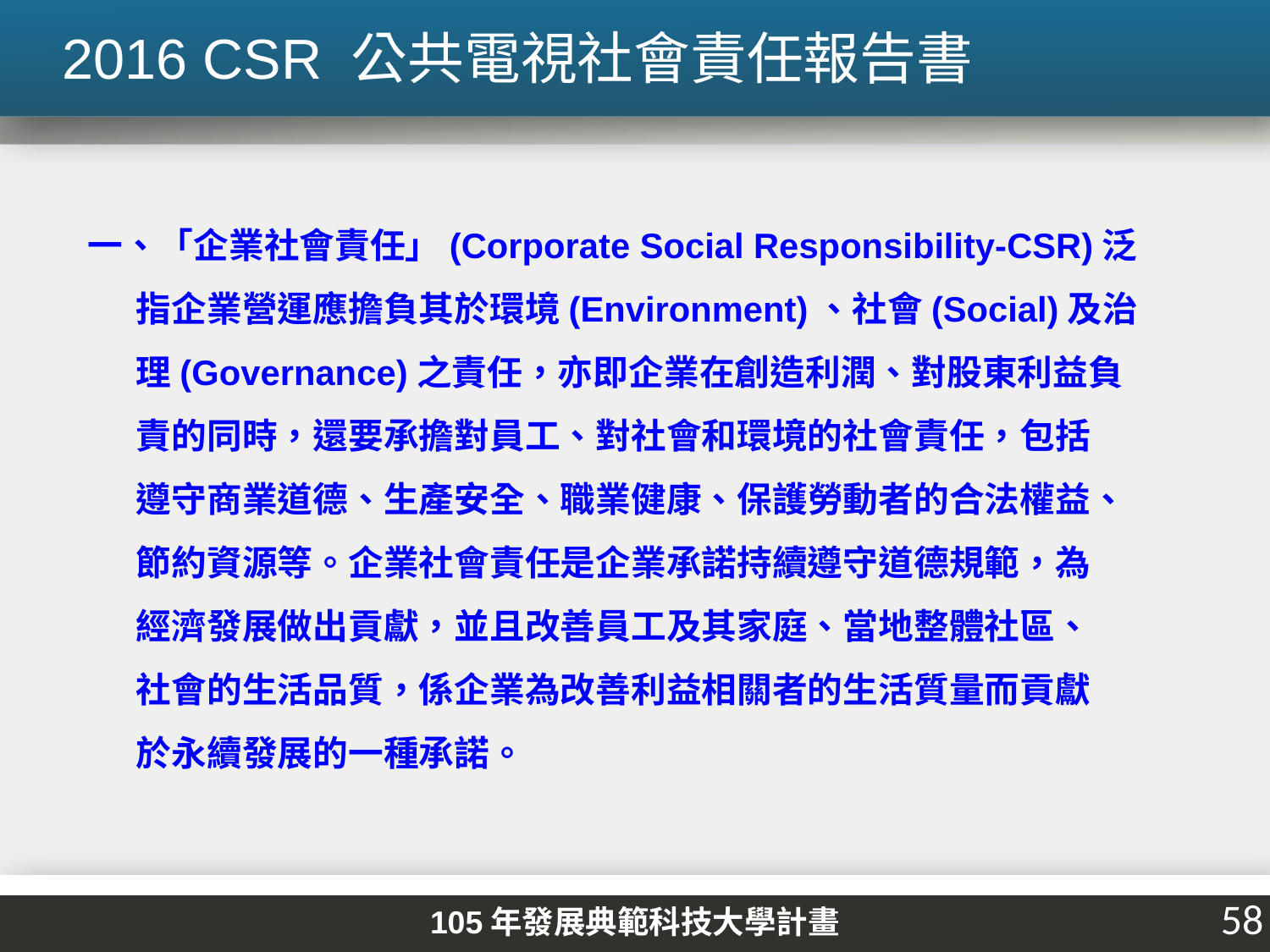

2016 CSR 公共電視社會責任報告書

一、「企業社會責任」(Corporate Social Responsibility-CSR)泛
     指企業營運應擔負其於環境(Environment)、社會(Social)及治
     理(Governance)之責任，亦即企業在創造利潤、對股東利益負
     責的同時，還要承擔對員工、對社會和環境的社會責任，包括
     遵守商業道德、生產安全、職業健康、保護勞動者的合法權益、
     節約資源等。企業社會責任是企業承諾持續遵守道德規範，為
     經濟發展做出貢獻，並且改善員工及其家庭、當地整體社區、
     社會的生活品質，係企業為改善利益相關者的生活質量而貢獻
     於永續發展的一種承諾。